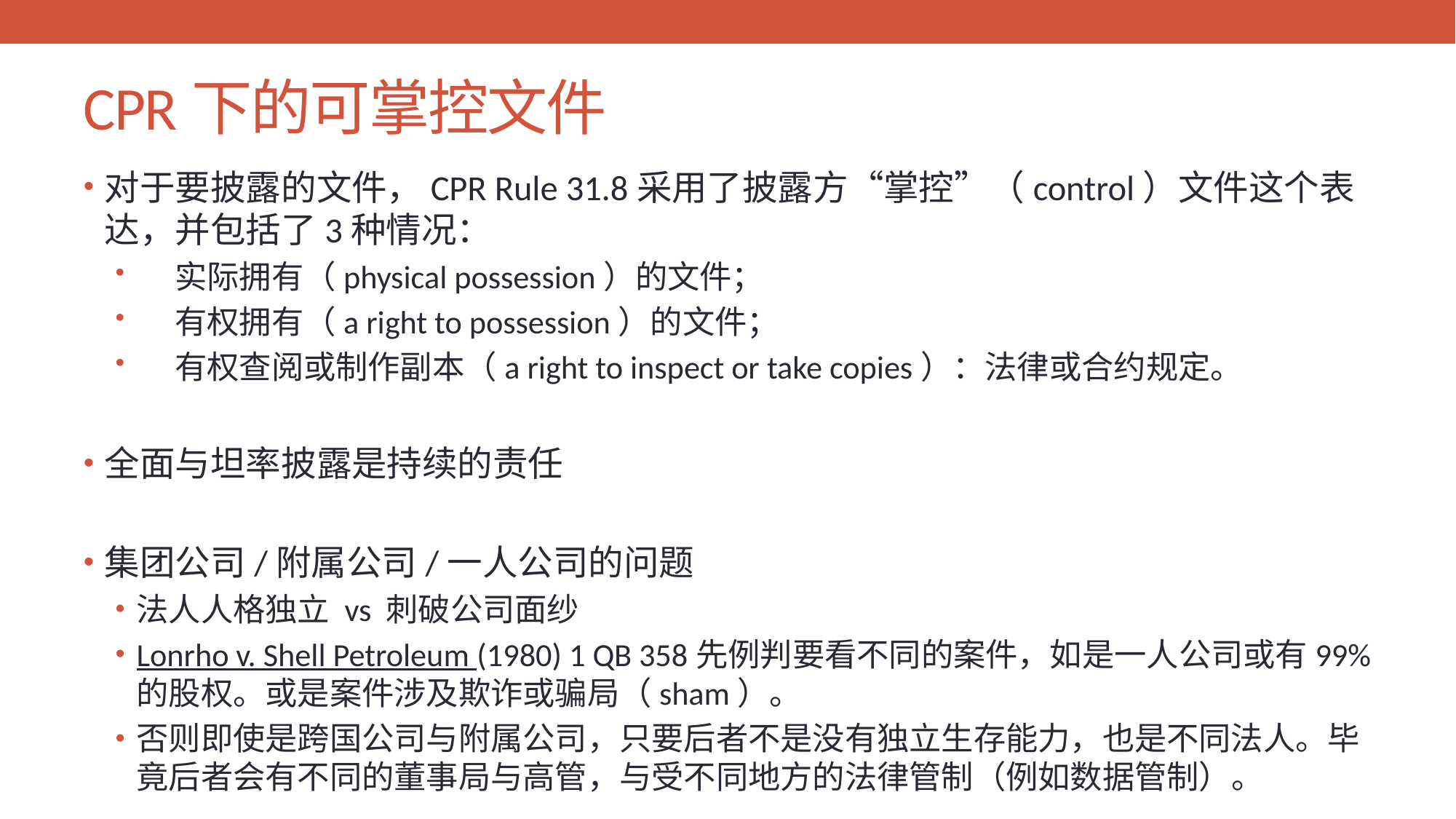

# CPR下的可掌控文件
对于要披露的文件，CPR Rule 31.8采用了披露方“掌控”（control）文件这个表达，并包括了3种情况：
实际拥有（physical possession）的文件；
有权拥有（a right to possession）的文件；
有权查阅或制作副本（a right to inspect or take copies）：法律或合约规定。

全面与坦率披露是持续的责任

集团公司/附属公司/一人公司的问题
法人人格独立 vs 刺破公司面纱
Lonrho v. Shell Petroleum (1980) 1 QB 358先例判要看不同的案件，如是一人公司或有99%的股权。或是案件涉及欺诈或骗局（sham）。
否则即使是跨国公司与附属公司，只要后者不是没有独立生存能力，也是不同法人。毕竟后者会有不同的董事局与高管，与受不同地方的法律管制（例如数据管制）。